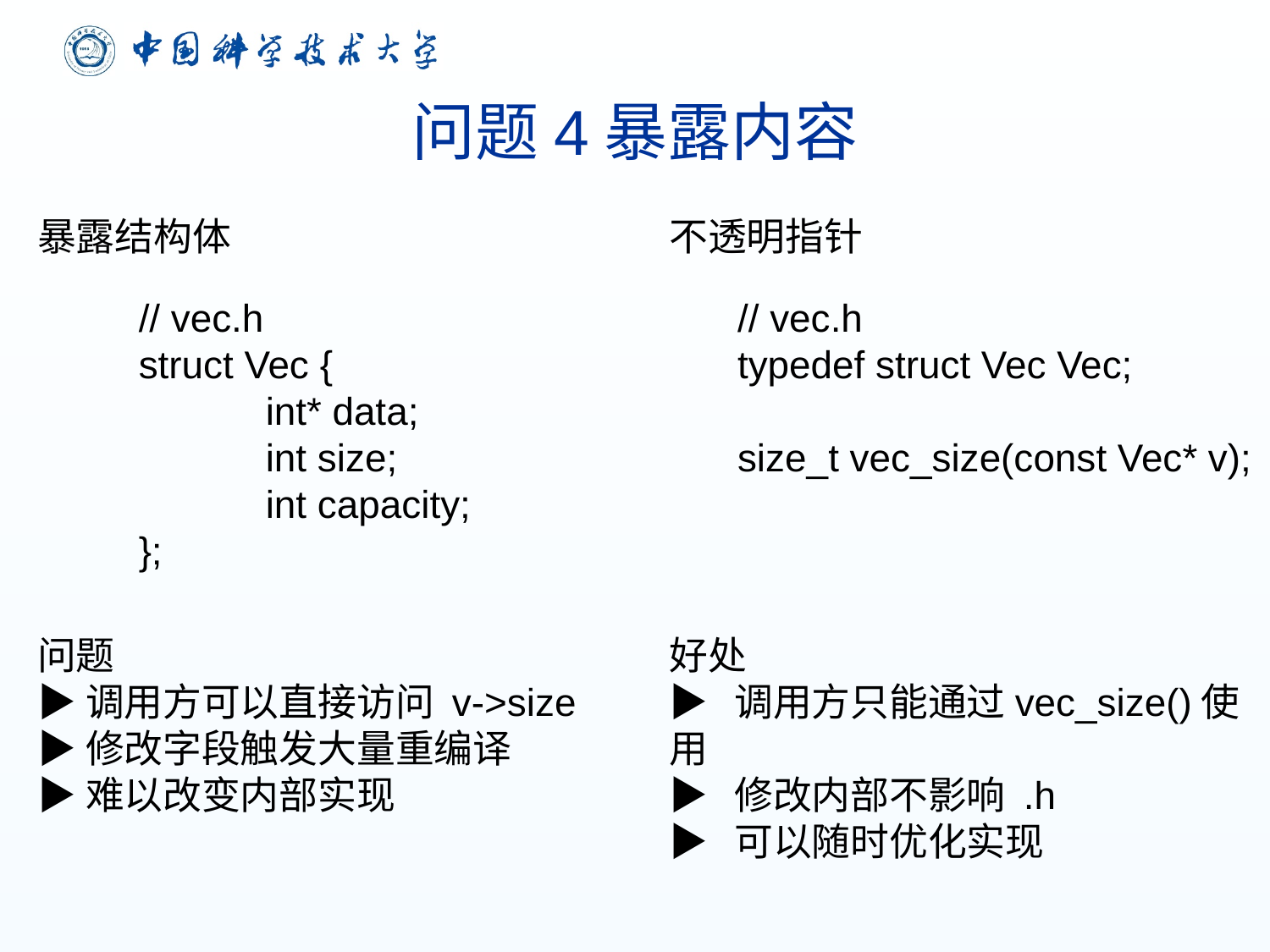

# 问题4暴露内容
暴露结构体

问题
▶调用方可以直接访问 v->size
▶修改字段触发大量重编译
▶难以改变内部实现
不透明指针

好处
▶  调用方只能通过vec_size()使用
▶  修改内部不影响 .h
▶  可以随时优化实现
// vec.h
struct Vec {
	int* data;
	int size;
	int capacity;
};

// vec.h
typedef struct Vec Vec;

size_t vec_size(const Vec* v);